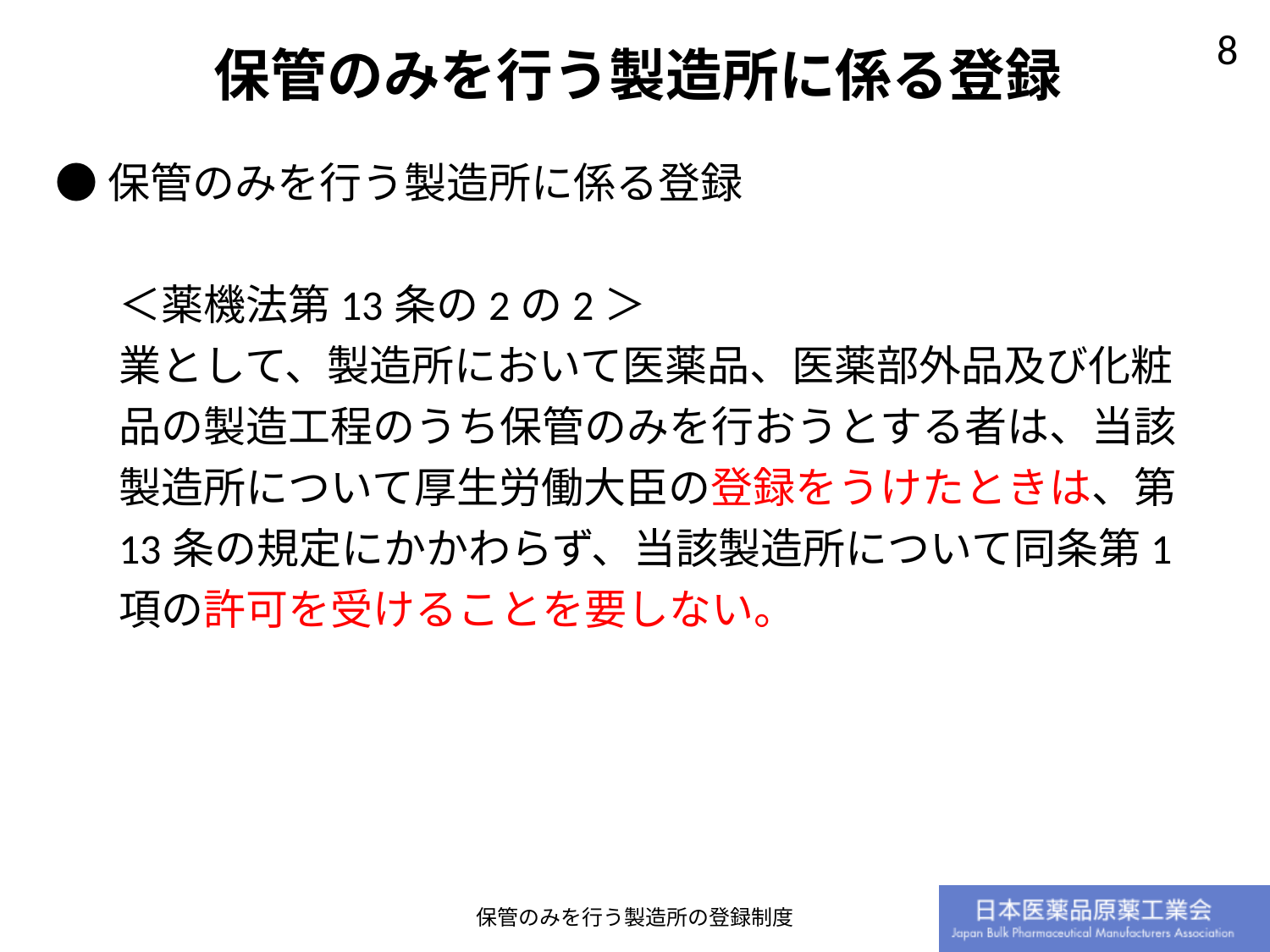

# 保管のみを行う製造所に係る登録
●保管のみを行う製造所に係る登録

＜薬機法第13条の2の2＞
業として、製造所において医薬品、医薬部外品及び化粧品の製造工程のうち保管のみを行おうとする者は、当該製造所について厚生労働大臣の登録をうけたときは、第13条の規定にかかわらず、当該製造所について同条第1項の許可を受けることを要しない。
保管のみを行う製造所の登録制度